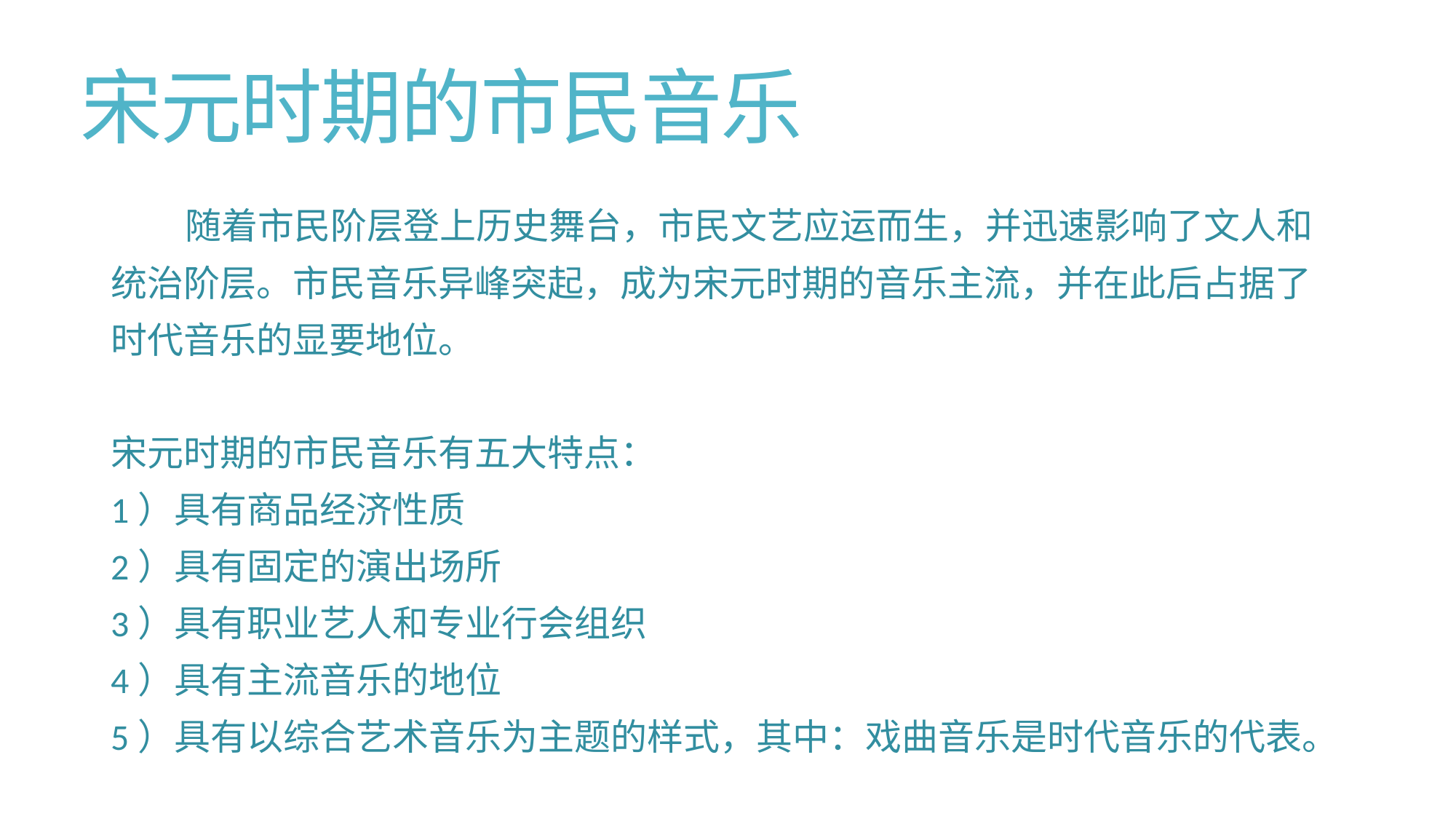

# 宋元时期的市民音乐
        随着市民阶层登上历史舞台，市民文艺应运而生，并迅速影响了文人和统治阶层。市民音乐异峰突起，成为宋元时期的音乐主流，并在此后占据了时代音乐的显要地位。

宋元时期的市民音乐有五大特点：
1）具有商品经济性质
2）具有固定的演出场所
3）具有职业艺人和专业行会组织
4）具有主流音乐的地位
5）具有以综合艺术音乐为主题的样式，其中：戏曲音乐是时代音乐的代表。